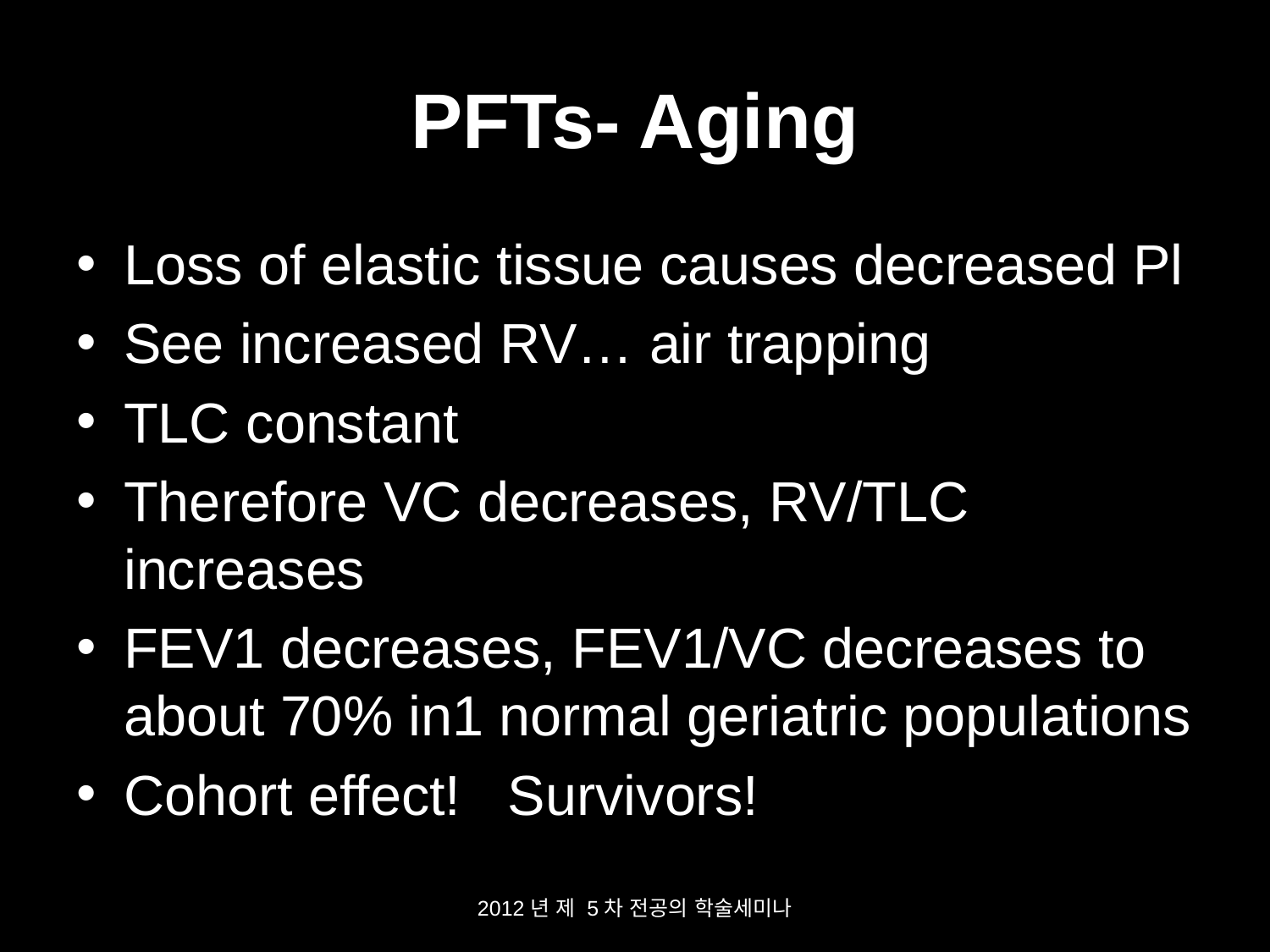

# PFTs- Aging
Loss of elastic tissue causes decreased Pl
See increased RV… air trapping
TLC constant
Therefore VC decreases, RV/TLC increases
FEV1 decreases, FEV1/VC decreases to about 70% in1 normal geriatric populations
Cohort effect!   Survivors!

2012년 제 5차 전공의 학술세미나